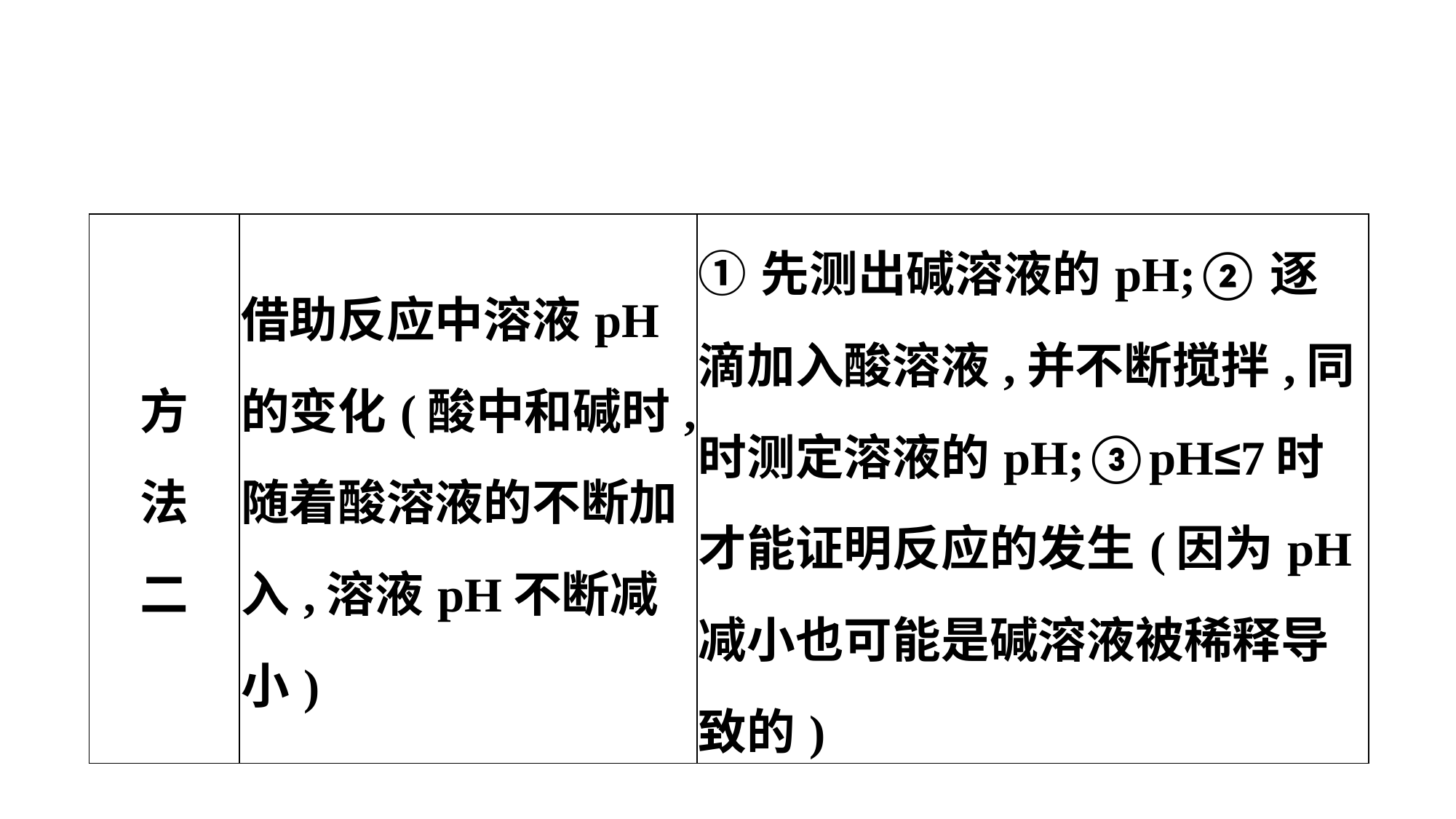

| 方 法 二 | 借助反应中溶液pH的变化(酸中和碱时,随着酸溶液的不断加入,溶液pH不断减小) | ①先测出碱溶液的pH;②逐滴加入酸溶液,并不断搅拌,同时测定溶液的pH;③pH≤7时才能证明反应的发生(因为pH减小也可能是碱溶液被稀释导致的) |
| --- | --- | --- |